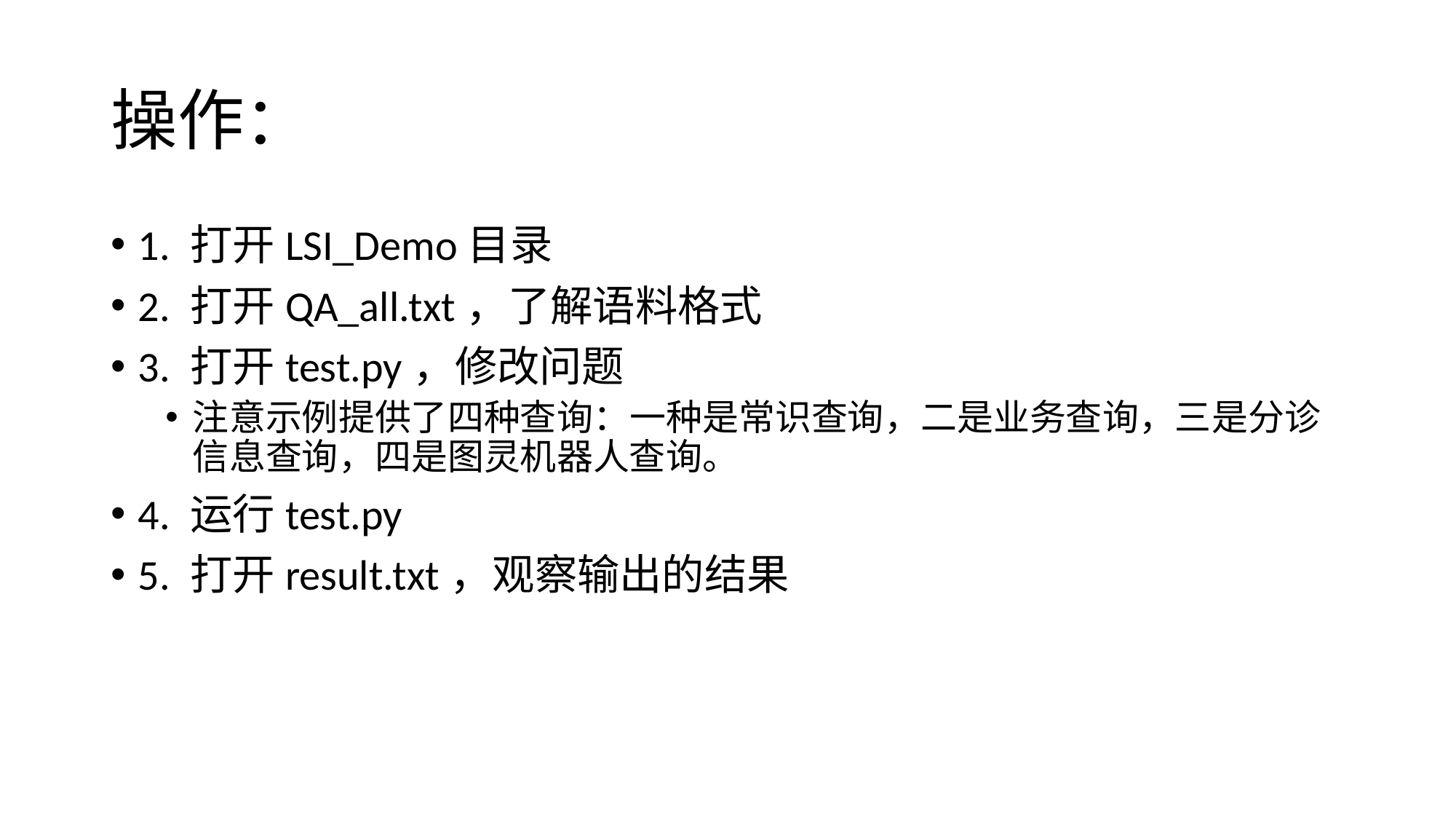

# 操作：
1. 打开LSI_Demo目录
2. 打开QA_all.txt，了解语料格式
3. 打开test.py，修改问题
注意示例提供了四种查询：一种是常识查询，二是业务查询，三是分诊信息查询，四是图灵机器人查询。
4. 运行test.py
5. 打开result.txt，观察输出的结果